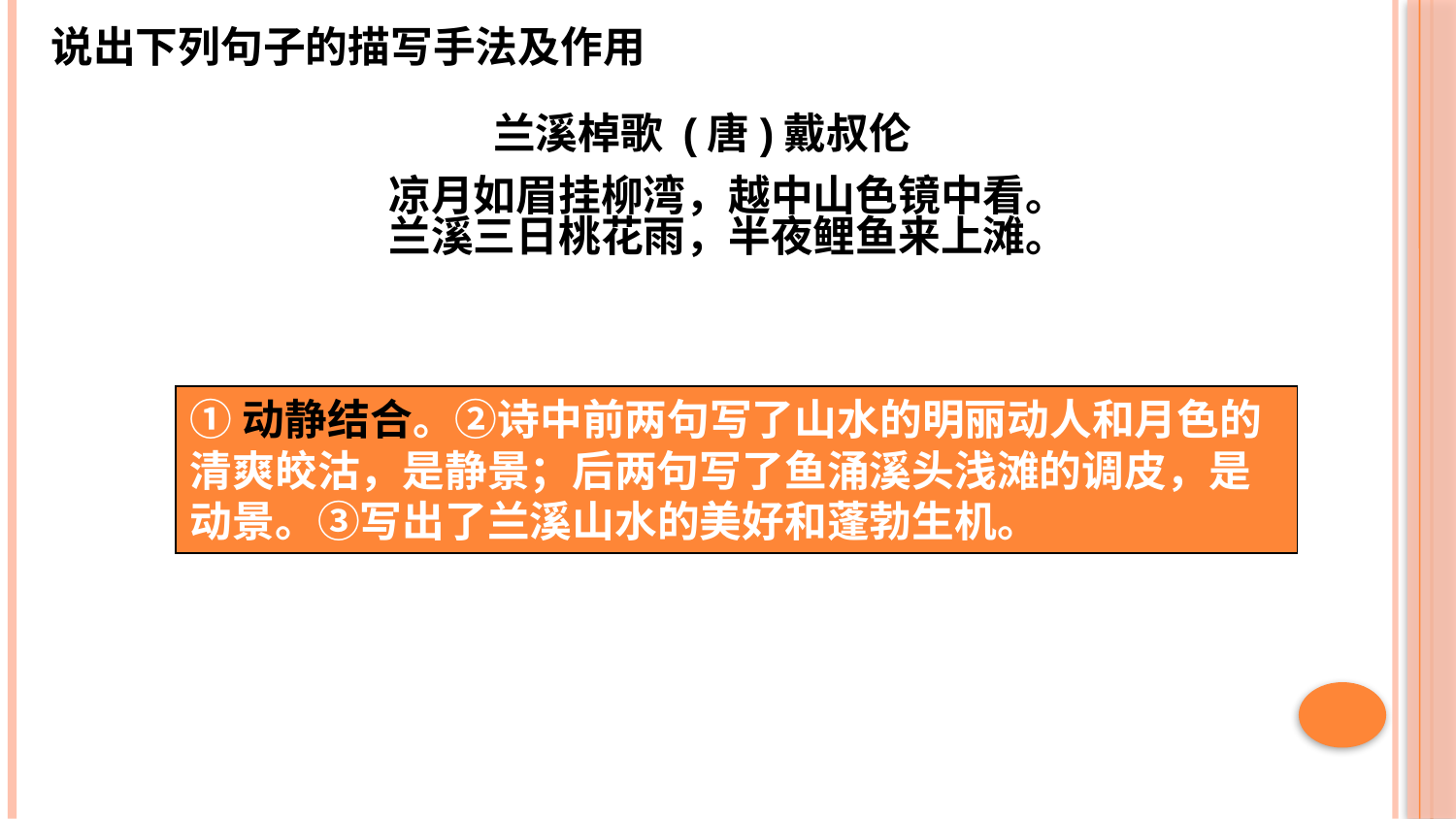

说出下列句子的描写手法及作用
兰溪棹歌 (唐)戴叔伦
凉月如眉挂柳湾，越中山色镜中看。兰溪三日桃花雨，半夜鲤鱼来上滩。
①动静结合。②诗中前两句写了山水的明丽动人和月色的清爽皎沽，是静景；后两句写了鱼涌溪头浅滩的调皮，是动景。③写出了兰溪山水的美好和蓬勃生机。